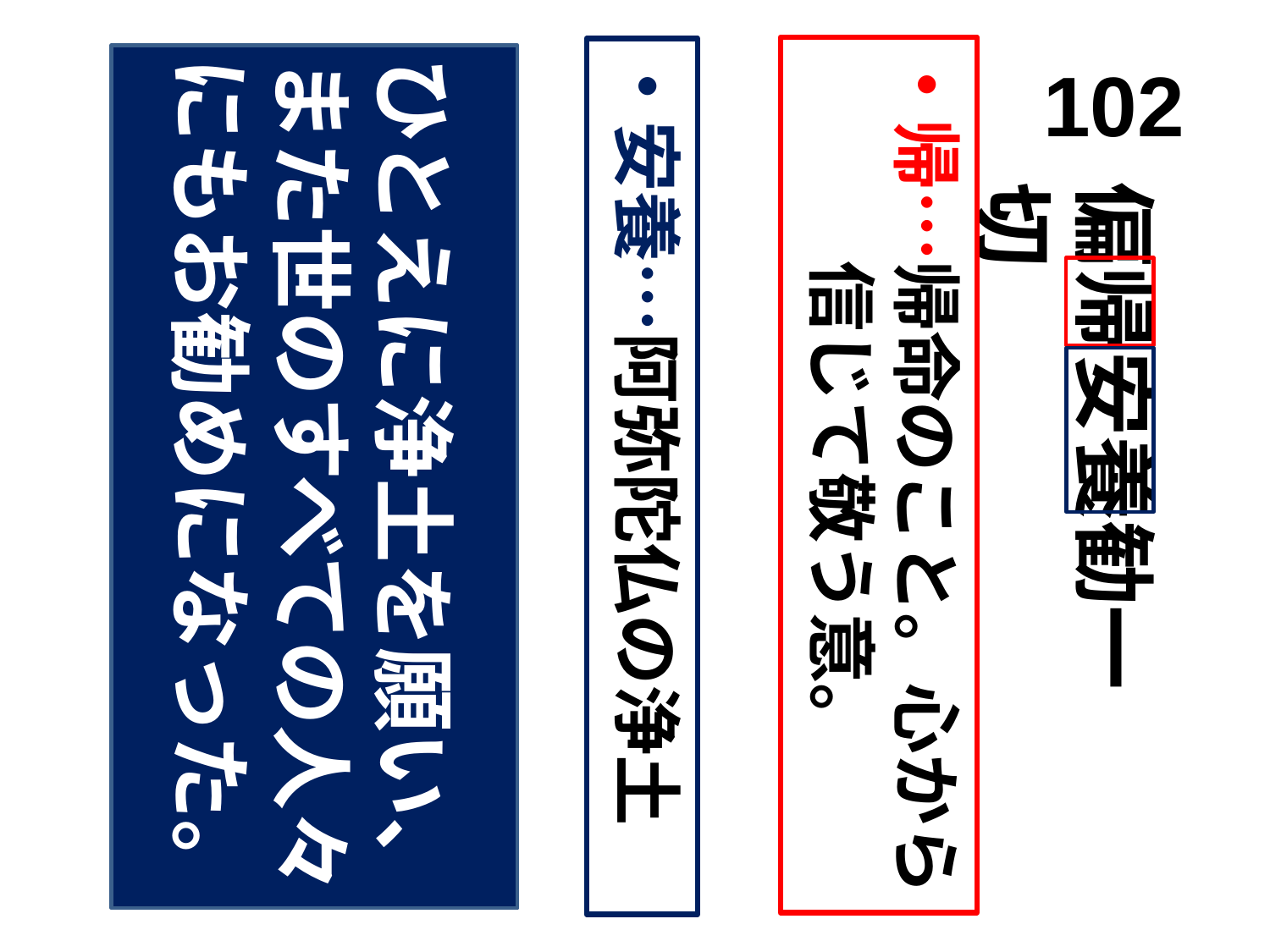

・帰…帰命のこと。心から
　　　信じて敬う意。
・安養…阿弥陀仏の浄土
ひとえに浄土を願い、また世のすべての人々にもお勧めになった。
102
偏帰安養勧一切